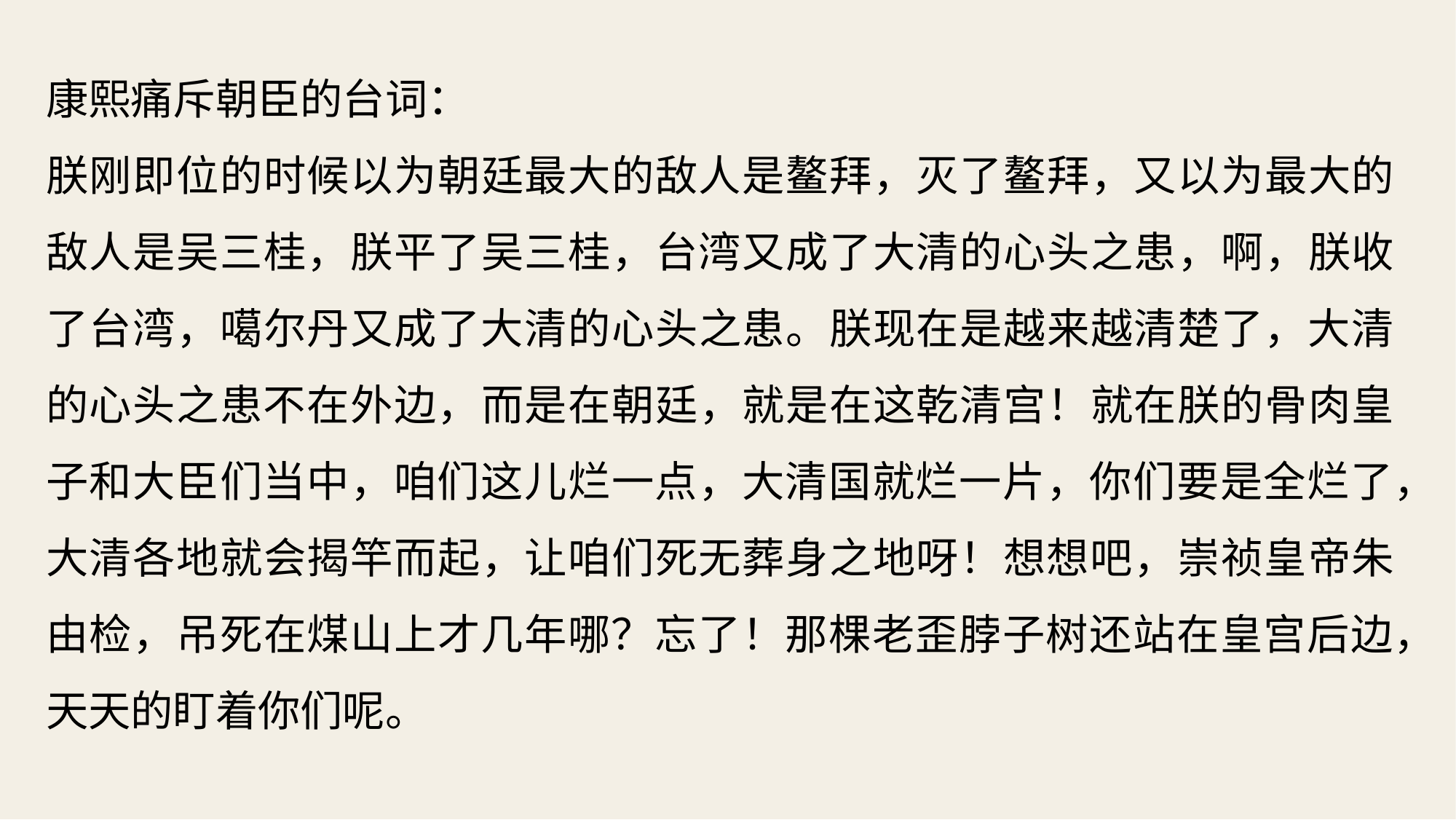

康熙痛斥朝臣的台词：
朕刚即位的时候以为朝廷最大的敌人是鳌拜，灭了鳌拜，又以为最大的敌人是吴三桂，朕平了吴三桂，台湾又成了大清的心头之患，啊，朕收了台湾，噶尔丹又成了大清的心头之患。朕现在是越来越清楚了，大清的心头之患不在外边，而是在朝廷，就是在这乾清宫！就在朕的骨肉皇子和大臣们当中，咱们这儿烂一点，大清国就烂一片，你们要是全烂了，大清各地就会揭竿而起，让咱们死无葬身之地呀！想想吧，崇祯皇帝朱由检，吊死在煤山上才几年哪？忘了！那棵老歪脖子树还站在皇宫后边，天天的盯着你们呢。